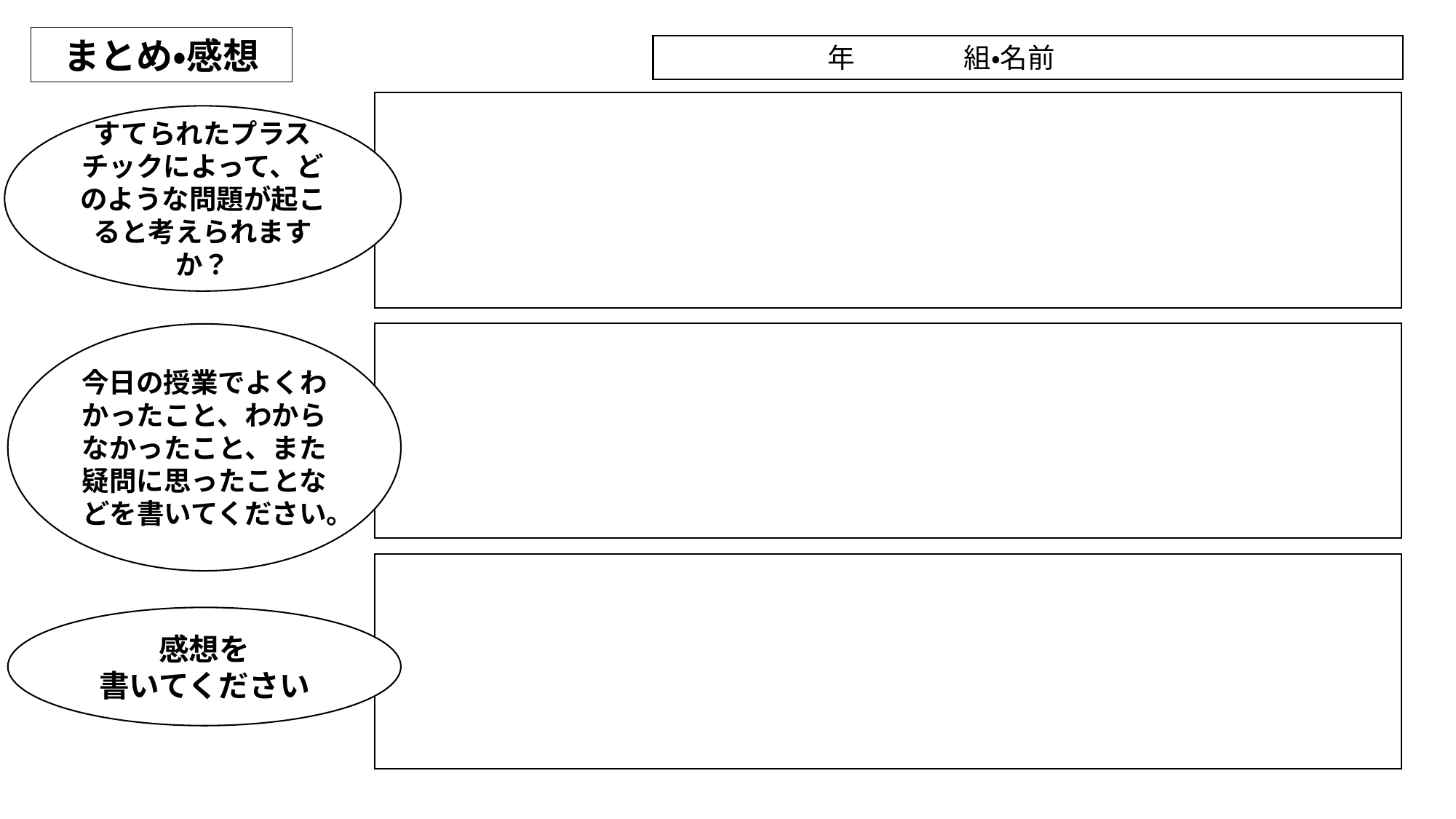

まとめ・感想
　　　　　　年　　　　組・名前

すてられたプラスチックによって、どのような問題が起こると考えられますか？

今日の授業でよくわかったこと、わからなかったこと、また疑問に思ったことなどを書いてください。

感想を
書いてください